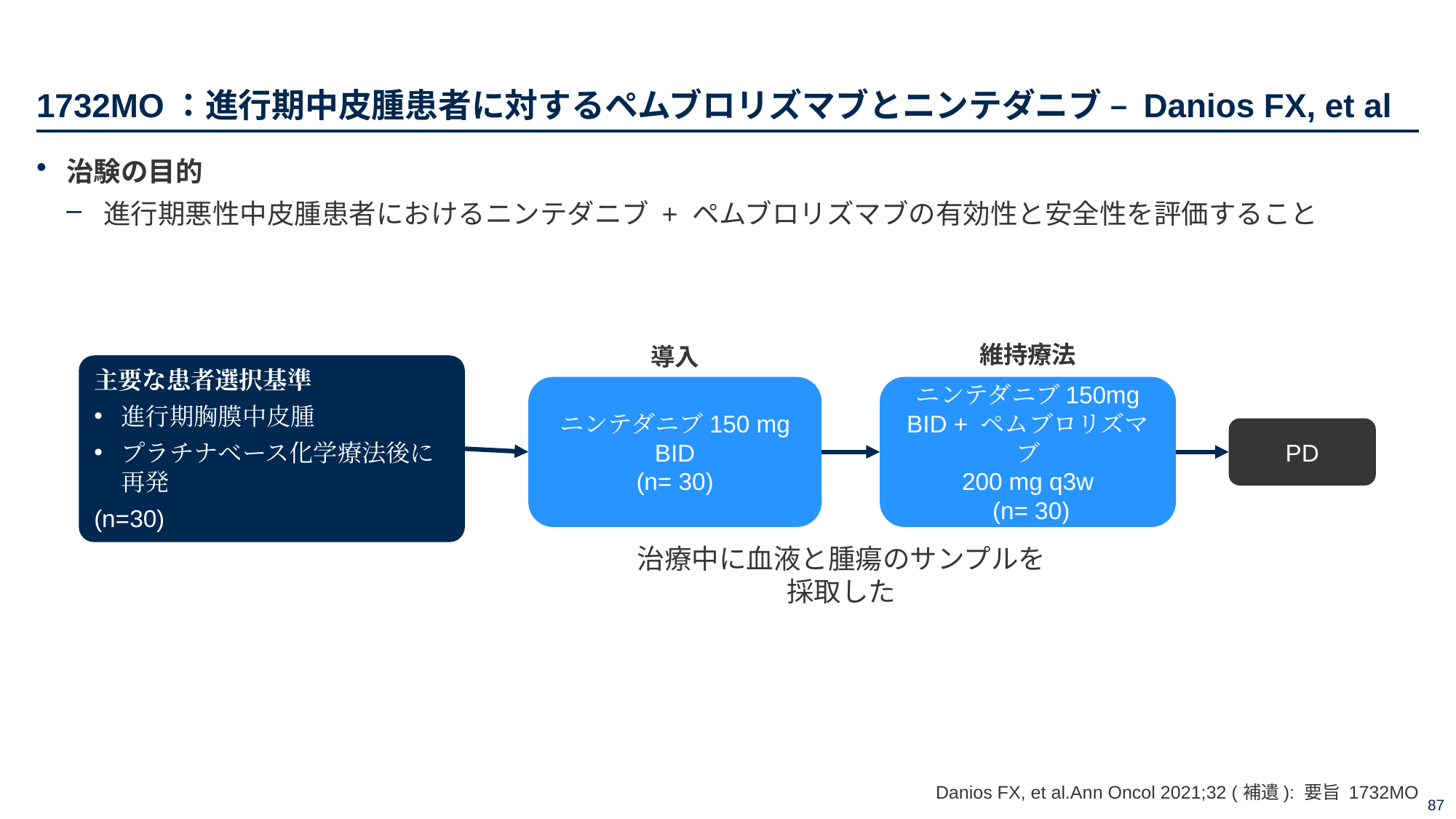

# 1732MO：進行期中皮腫患者に対するペムブロリズマブとニンテダニブ – Danios FX, et al
治験の目的
進行期悪性中皮腫患者におけるニンテダニブ + ペムブロリズマブの有効性と安全性を評価すること
維持療法
導入
主要な患者選択基準
進行期胸膜中皮腫
プラチナベース化学療法後に再発
(n=30)
ニンテダニブ150 mg BID
(n= 30)
ニンテダニブ150mg BID + ペムブロリズマブ
200 mg q3w
 (n= 30)
PD
治療中に血液と腫瘍のサンプルを採取した
Danios FX, et al.Ann Oncol 2021;32 (補遺): 要旨 1732MO